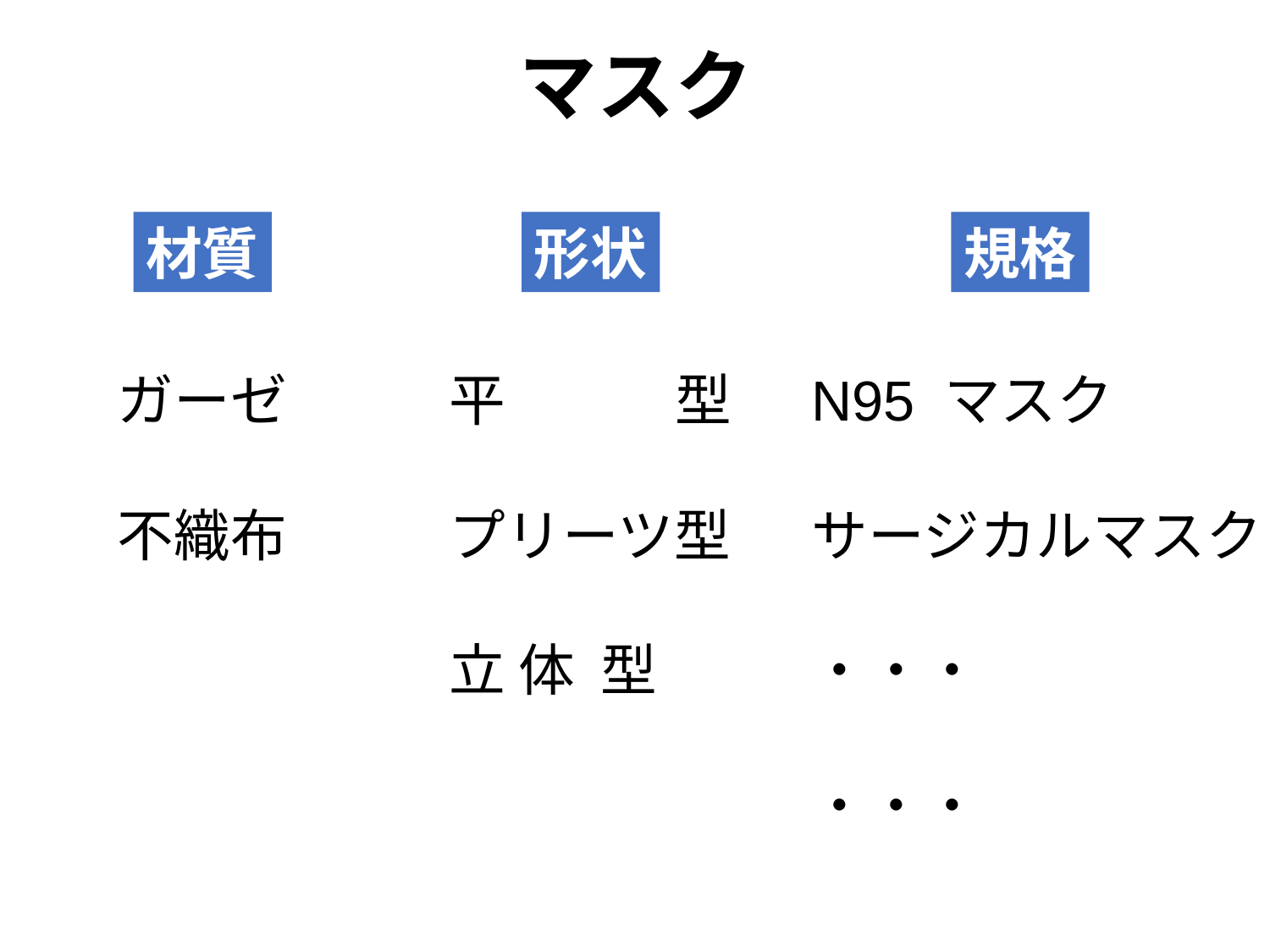

マスク
材質
形状
規格
ガーゼ

不織布
平　　　型

プリーツ型

立 体  型
N95 マスク

サージカルマスク

・・・

・・・